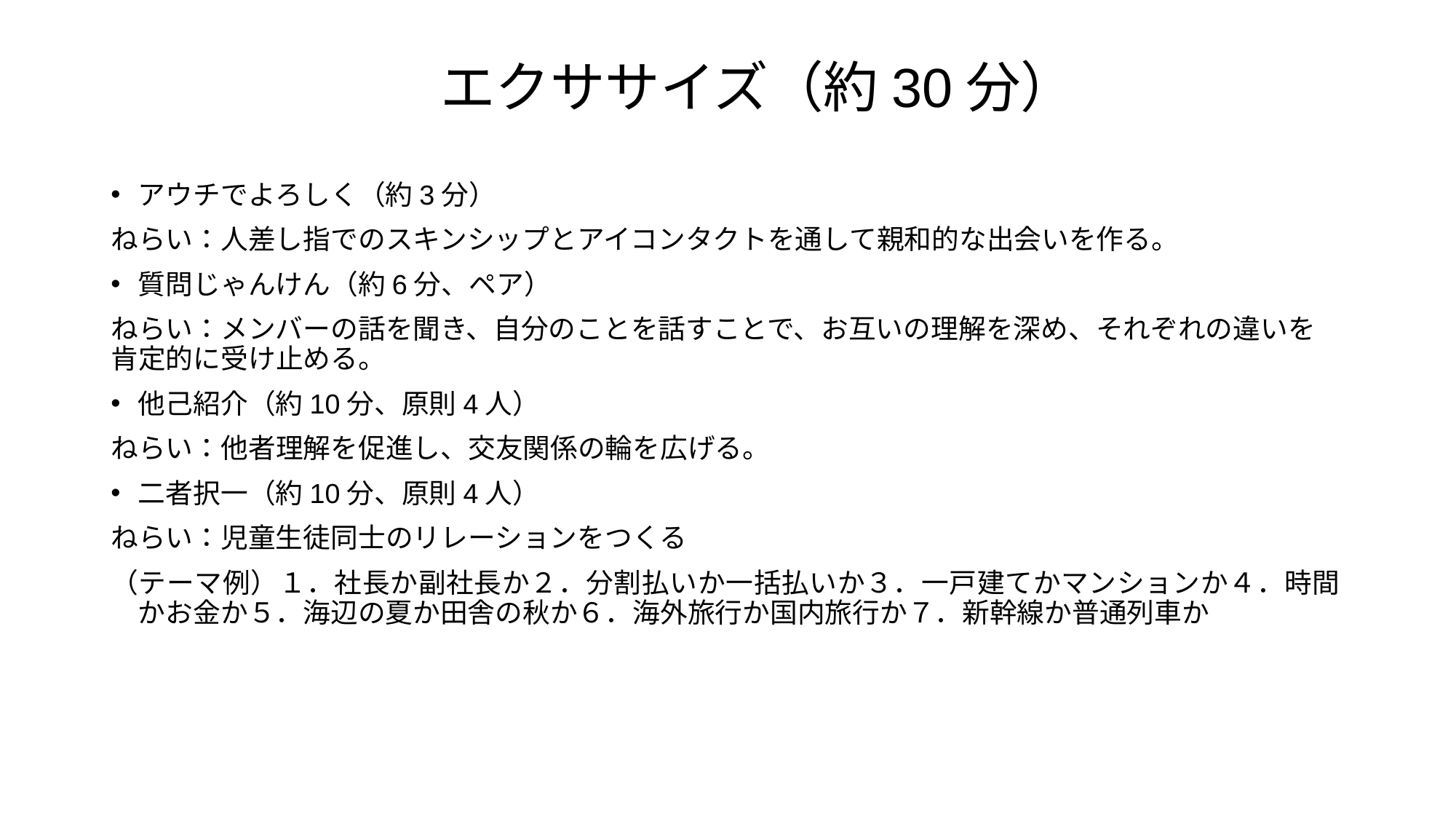

# エクササイズ（約30分）
アウチでよろしく（約3分）
ねらい：人差し指でのスキンシップとアイコンタクトを通して親和的な出会いを作る。
質問じゃんけん（約6分、ペア）
ねらい：メンバーの話を聞き、自分のことを話すことで、お互いの理解を深め、それぞれの違いを肯定的に受け止める。
他己紹介（約10分、原則4人）
ねらい：他者理解を促進し、交友関係の輪を広げる。
二者択一（約10分、原則4人）
ねらい：児童生徒同士のリレーションをつくる
（テーマ例）１．社長か副社長か２．分割払いか一括払いか３．一戸建てかマンションか４．時間かお金か５．海辺の夏か田舎の秋か６．海外旅行か国内旅行か７．新幹線か普通列車か